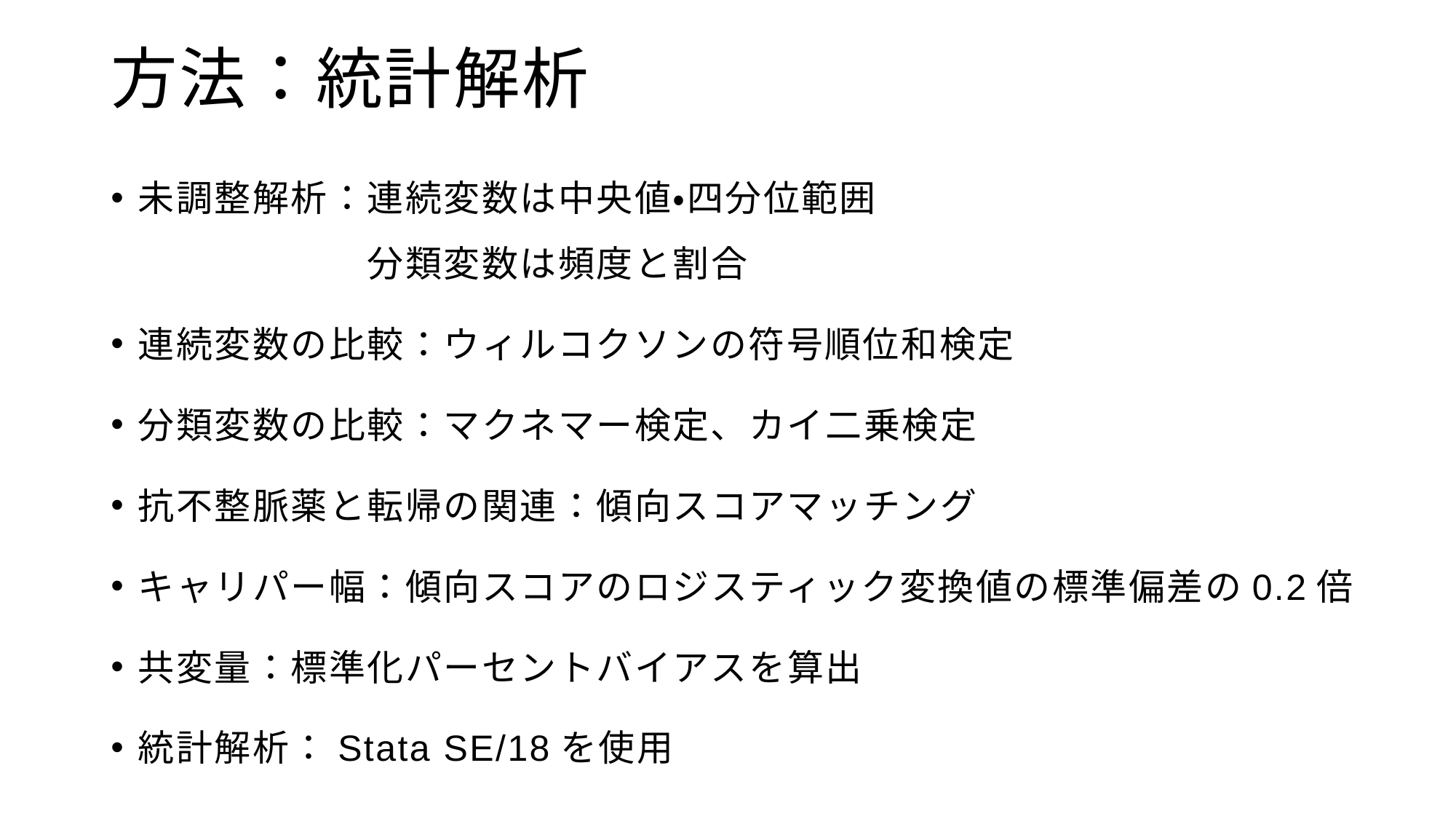

# 方法：統計解析
未調整解析：連続変数は中央値・四分位範囲
　　　　　　分類変数は頻度と割合
連続変数の比較：ウィルコクソンの符号順位和検定
分類変数の比較：マクネマー検定、カイ二乗検定
抗不整脈薬と転帰の関連：傾向スコアマッチング
キャリパー幅：傾向スコアのロジスティック変換値の標準偏差の0.2倍
共変量：標準化パーセントバイアスを算出
統計解析：Stata SE/18を使用